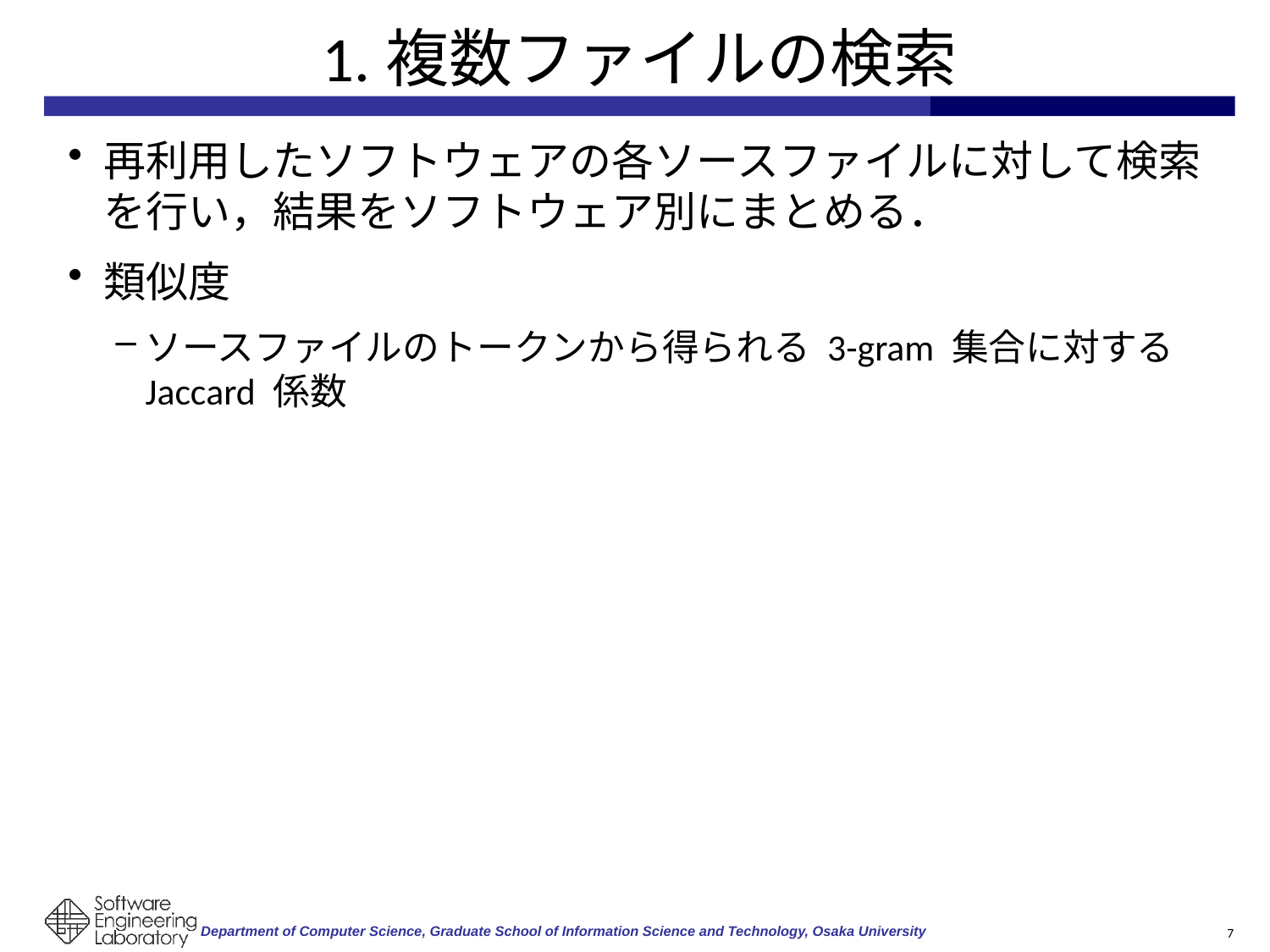

# 1.複数ファイルの検索
再利用したソフトウェアの各ソースファイルに対して検索を行い，結果をソフトウェア別にまとめる．
類似度
ソースファイルのトークンから得られる 3-gram 集合に対する Jaccard 係数
7